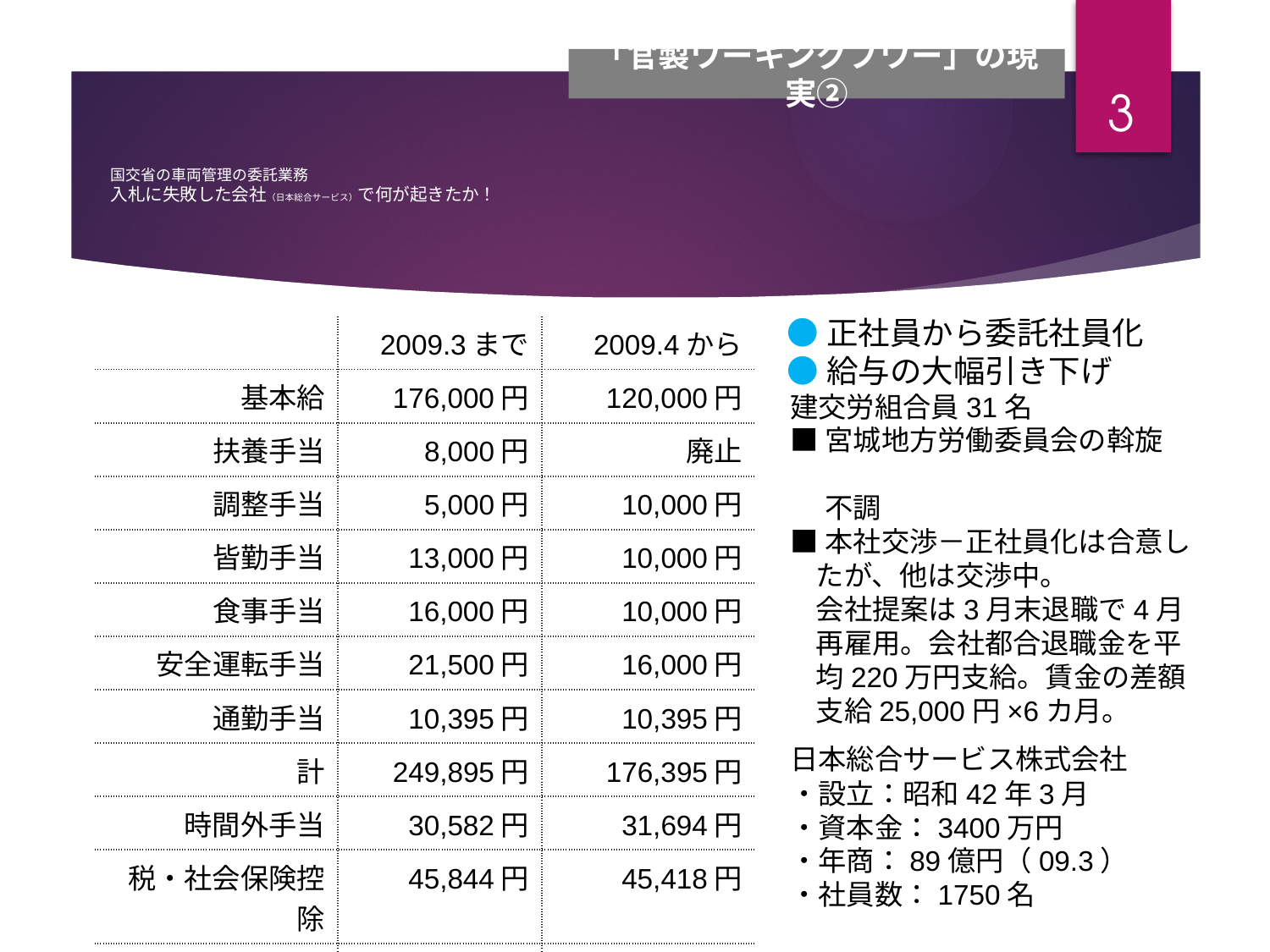

3
「官製ワーキングプワー」の現実②
# 国交省の車両管理の委託業務 入札に失敗した会社（日本総合サービス）で何が起きたか！

●正社員から委託社員化
●給与の大幅引き下げ
|  | 2009.3まで | 2009.4から |
| --- | --- | --- |
| 基本給 | 176,000円 | 120,000円 |
| 扶養手当 | 8,000円 | 廃止 |
| 調整手当 | 5,000円 | 10,000円 |
| 皆勤手当 | 13,000円 | 10,000円 |
| 食事手当 | 16,000円 | 10,000円 |
| 安全運転手当 | 21,500円 | 16,000円 |
| 通勤手当 | 10,395円 | 10,395円 |
| 計 | 249,895円 | 176,395円 |
| 時間外手当 | 30,582円 | 31,694円 |
| 税・社会保険控除 | 45,844円 | 45,418円 |
| 手取り賃金 | 234,633円 | 162,671円 |
|  |  | ▲71,962円 |
建交労組合員31名
■宮城地方労働委員会の斡旋
　 不調
■本社交渉－正社員化は合意し
   たが、他は交渉中。
   会社提案は3月末退職で4月
   再雇用。会社都合退職金を平
   均220万円支給。賃金の差額
   支給25,000円×6カ月。
日本総合サービス株式会社
・設立：昭和42年3月
・資本金：3400万円
・年商：89億円（09.3）
・社員数：1750名